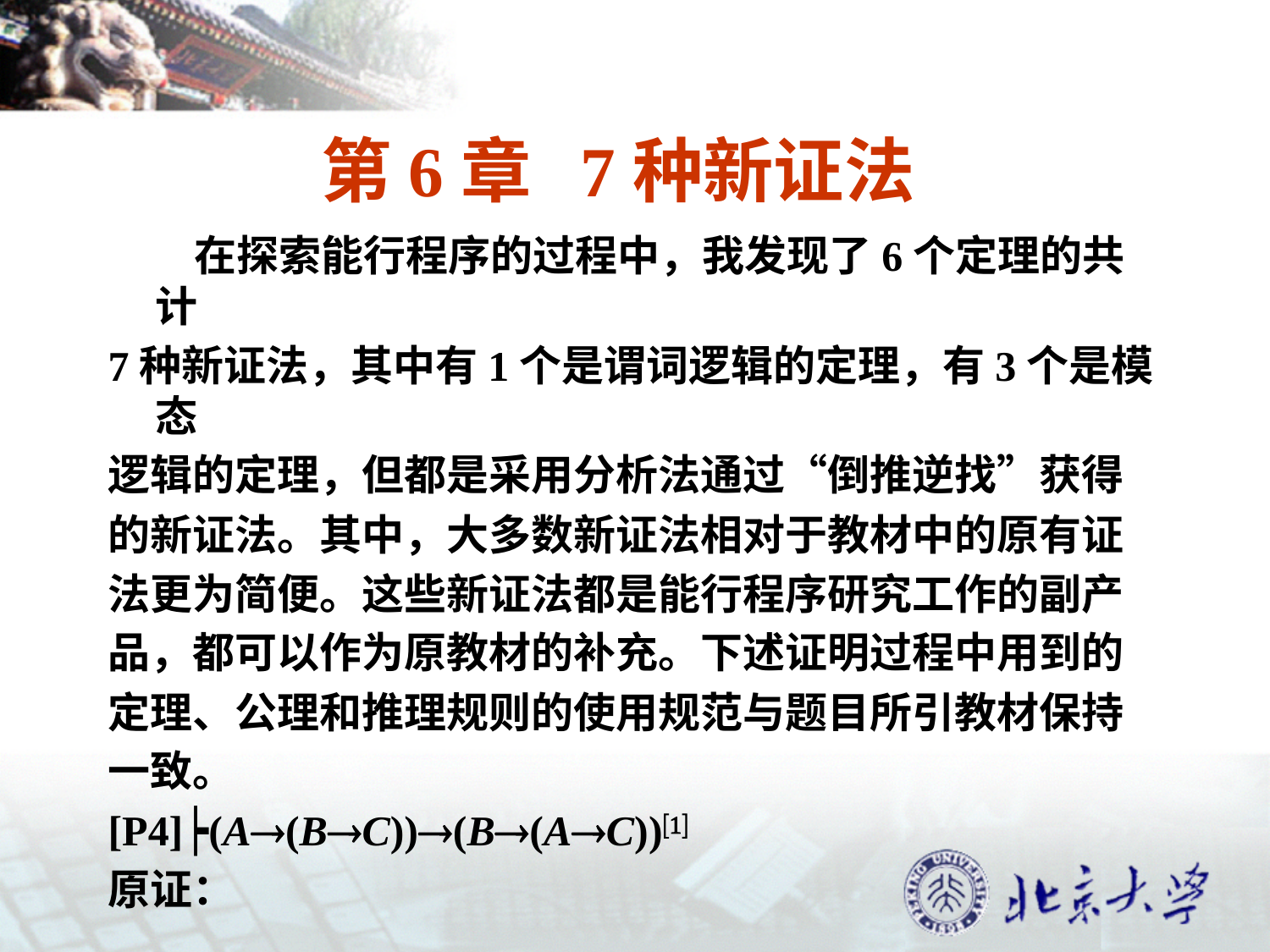

# 第6章  7种新证法
        在探索能行程序的过程中，我发现了6个定理的共计
7种新证法，其中有1个是谓词逻辑的定理，有3个是模态
逻辑的定理，但都是采用分析法通过“倒推逆找”获得
的新证法。其中，大多数新证法相对于教材中的原有证
法更为简便。这些新证法都是能行程序研究工作的副产
品，都可以作为原教材的补充。下述证明过程中用到的
定理、公理和推理规则的使用规范与题目所引教材保持
一致。
[P4]┝(A→(B→C))→(B→(A→C))[1]
原证：